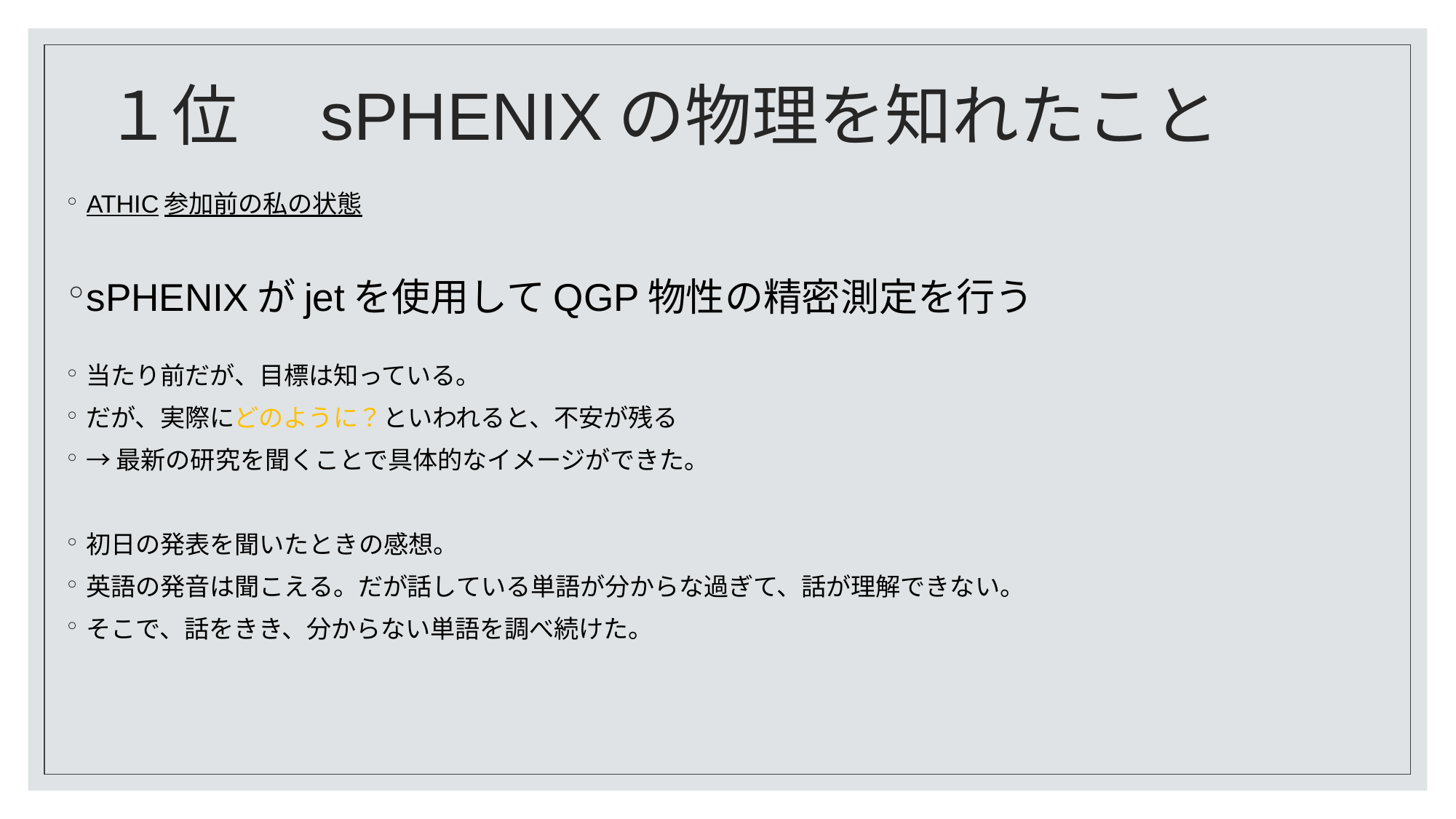

# １位　sPHENIXの物理を知れたこと
ATHIC参加前の私の状態

sPHENIXがjetを使用してQGP物性の精密測定を行う

当たり前だが、目標は知っている。
だが、実際にどのように？といわれると、不安が残る
→最新の研究を聞くことで具体的なイメージができた。

初日の発表を聞いたときの感想。
英語の発音は聞こえる。だが話している単語が分からな過ぎて、話が理解できない。
そこで、話をきき、分からない単語を調べ続けた。